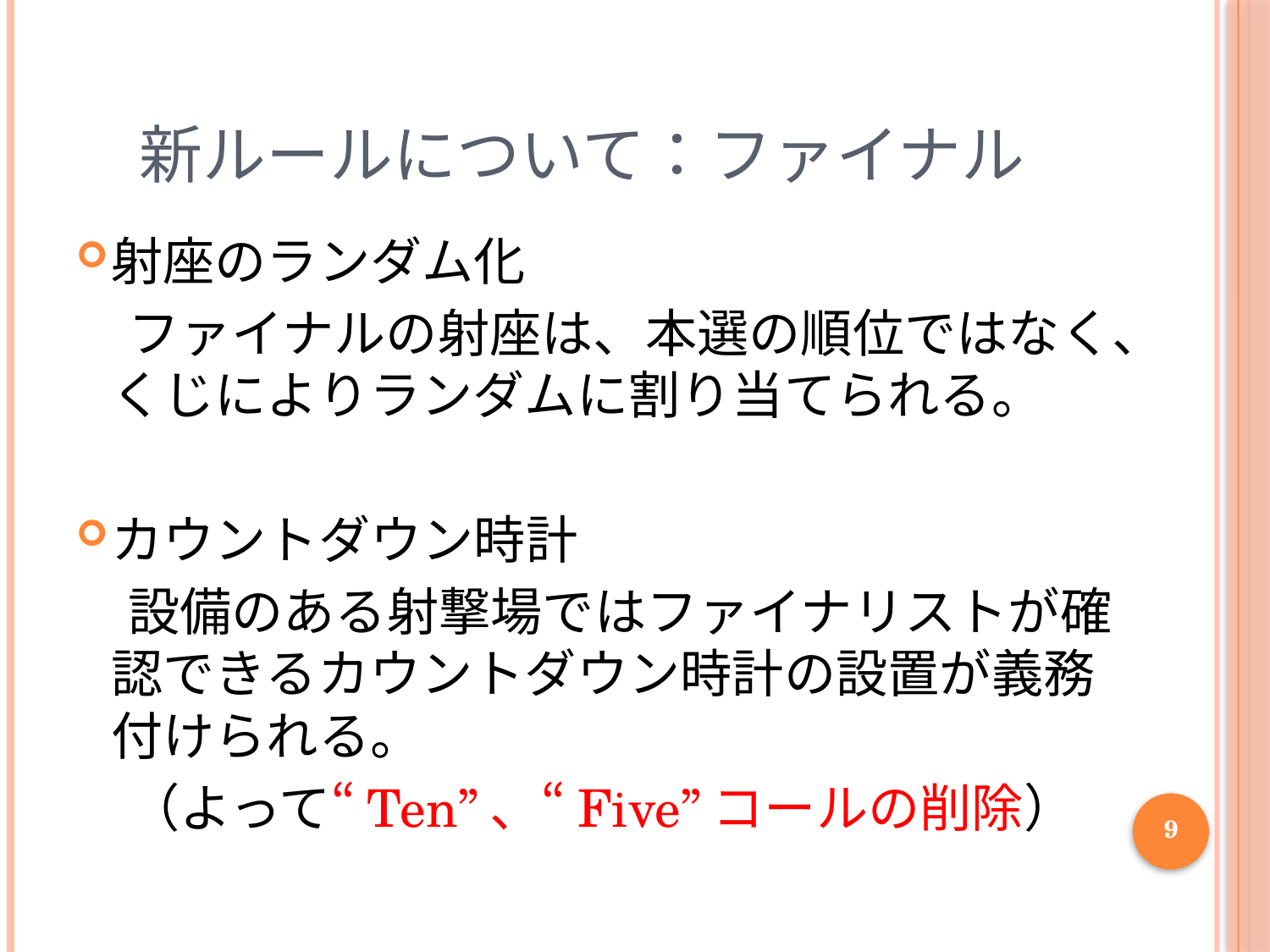

# 新ルールについて：ファイナル
射座のランダム化
　ファイナルの射座は、本選の順位ではなく、くじによりランダムに割り当てられる。

カウントダウン時計
　設備のある射撃場ではファイナリストが確認できるカウントダウン時計の設置が義務付けられる。
　（よって“Ten”、“Five”コールの削除）
9